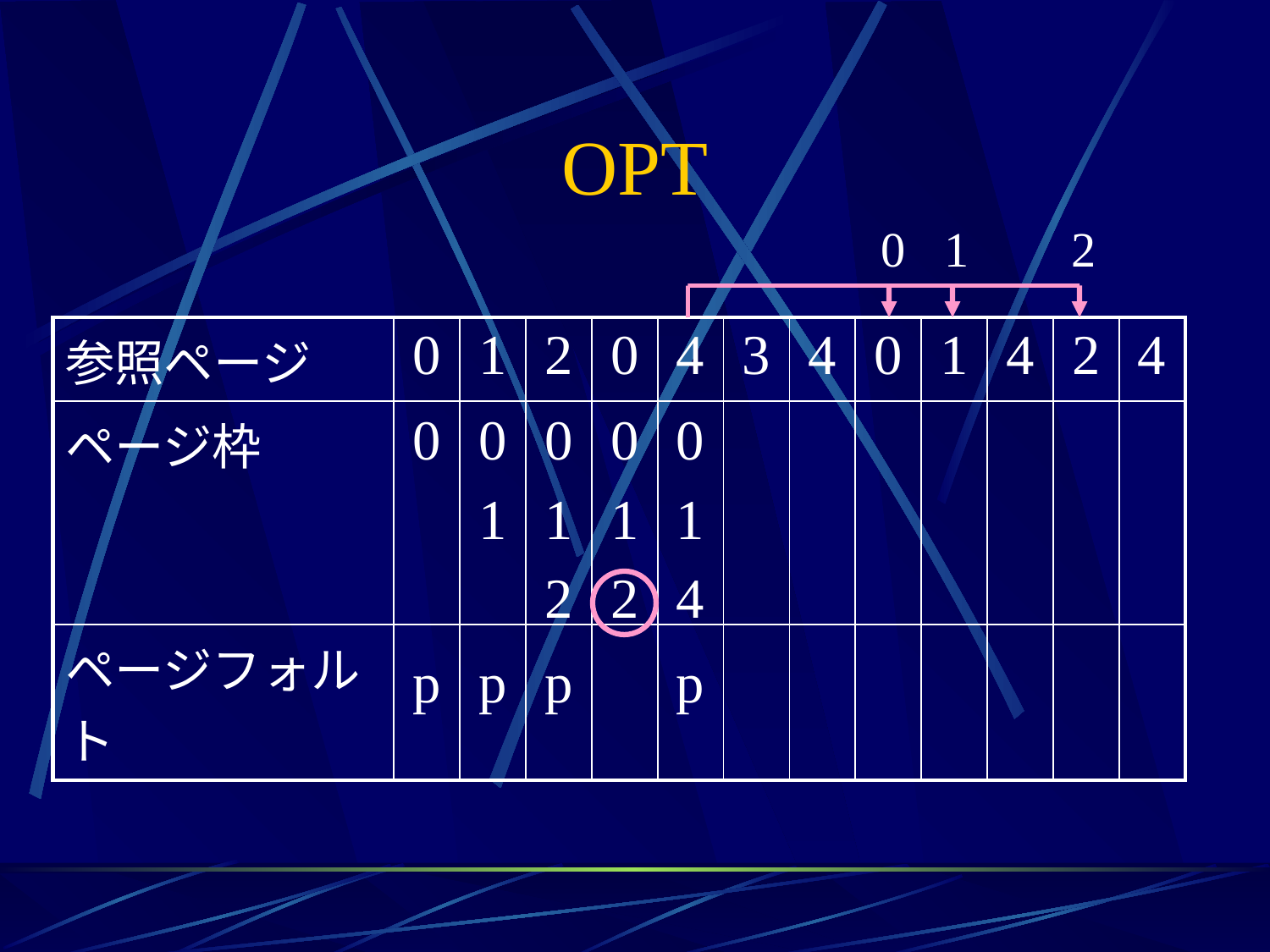

# OPT
0

1

2

| 参照ページ | 0 | 1 | 2 | 0 | 4 | 3 | 4 | 0 | 1 | 4 | 2 | 4 |
| --- | --- | --- | --- | --- | --- | --- | --- | --- | --- | --- | --- | --- |
| ページ枠 |  |  |  |  |  |  |  |  |  |  |  |  |
| ページフォルト |  |  |  |  |  |  |  |  |  |  |  |  |
0

0
1
p
0
1
2
p
0
1
2
0
1
4

p
p